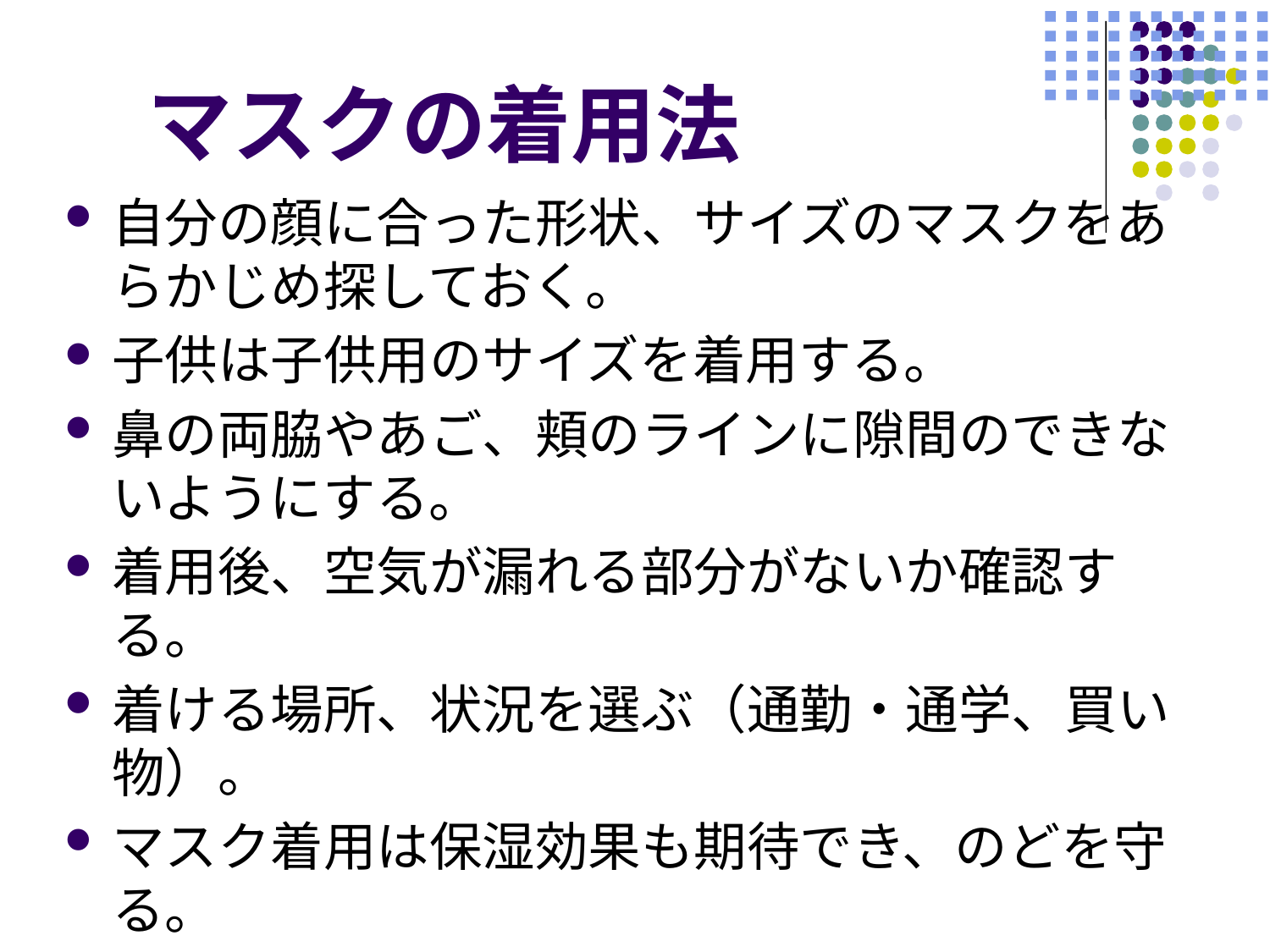

# マスクの着用法
自分の顔に合った形状、サイズのマスクをあらかじめ探しておく。
子供は子供用のサイズを着用する。
鼻の両脇やあご、頬のラインに隙間のできないようにする。
着用後、空気が漏れる部分がないか確認する。
着ける場所、状況を選ぶ（通勤・通学、買い物）。
マスク着用は保湿効果も期待でき、のどを守る。
慣れたからといってまったく着けないのは危険。
使い捨てのものを何度も使用しない。